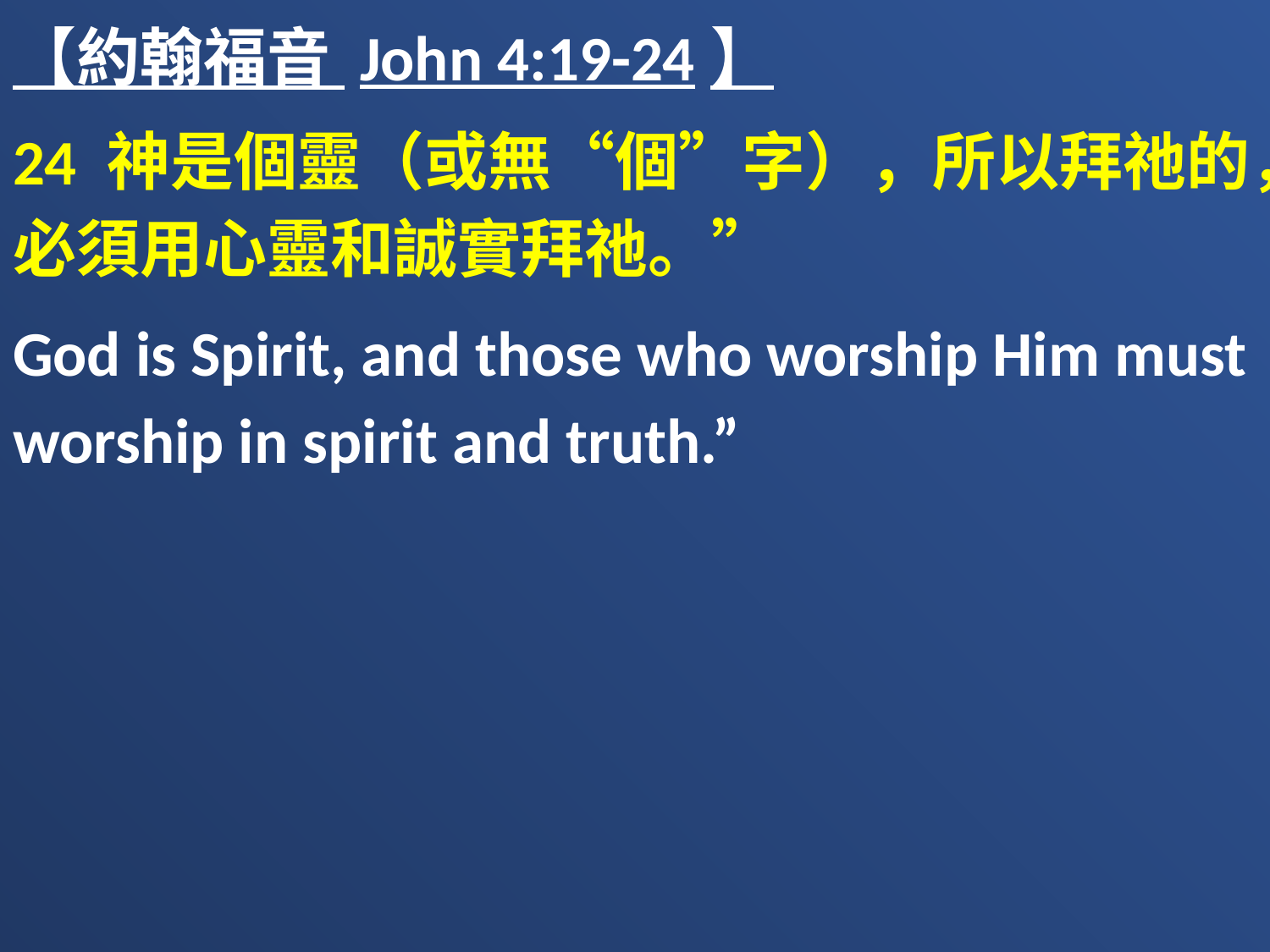

【約翰福音 John 4:19-24】
24 神是個靈（或無“個”字），所以拜祂的，必須用心靈和誠實拜祂。”
God is Spirit, and those who worship Him must worship in spirit and truth.”